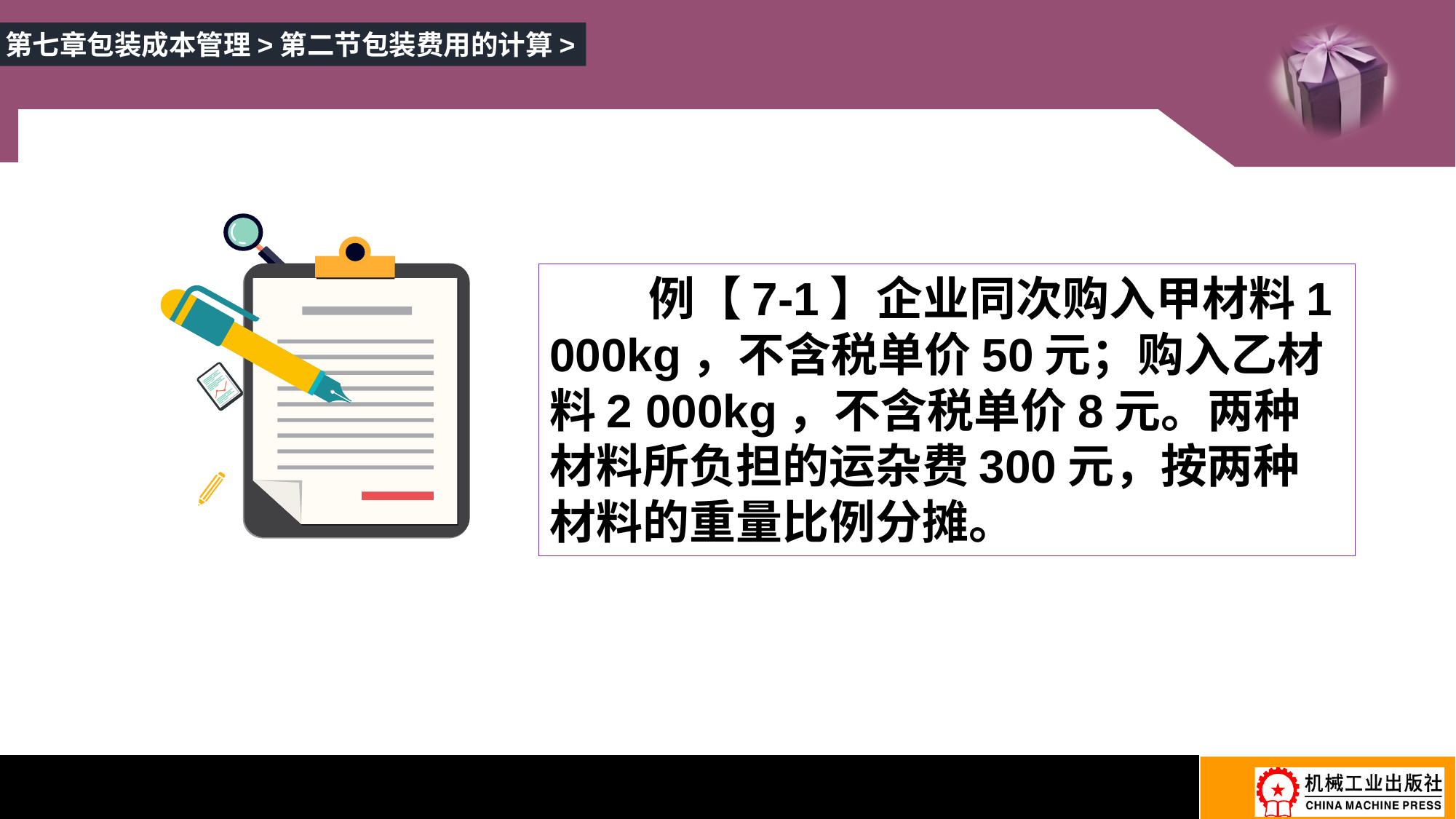

第七章包装成本管理>第二节包装费用的计算>

例【7-1】企业同次购入甲材料1 000kg，不含税单价50元；购入乙材料2 000kg，不含税单价8元。两种材料所负担的运杂费300元，按两种材料的重量比例分摊。